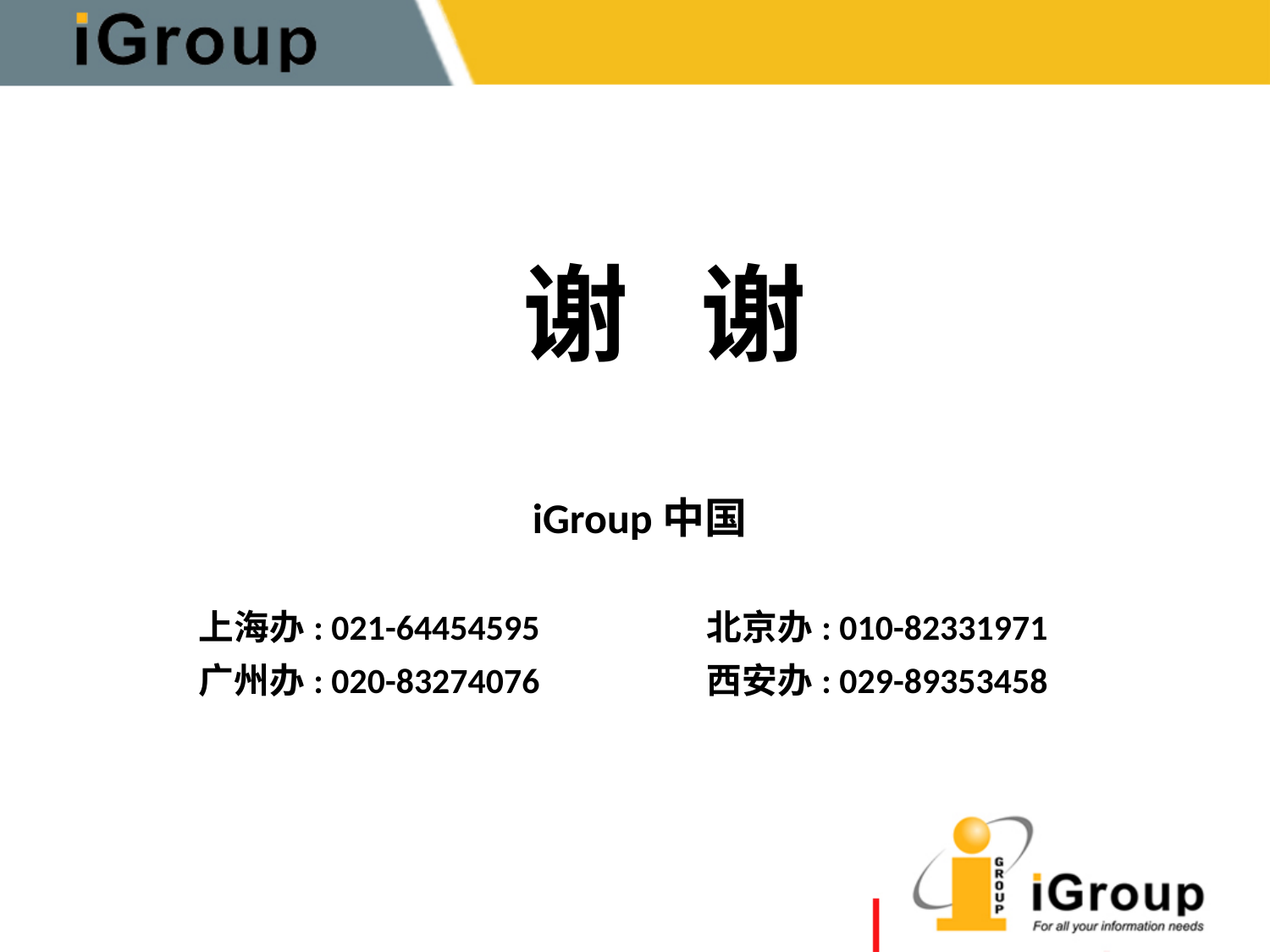

谢   谢

iGroup中国

	上海办: 021-64454595		北京办: 010-82331971
	广州办: 020-83274076		西安办: 029-89353458